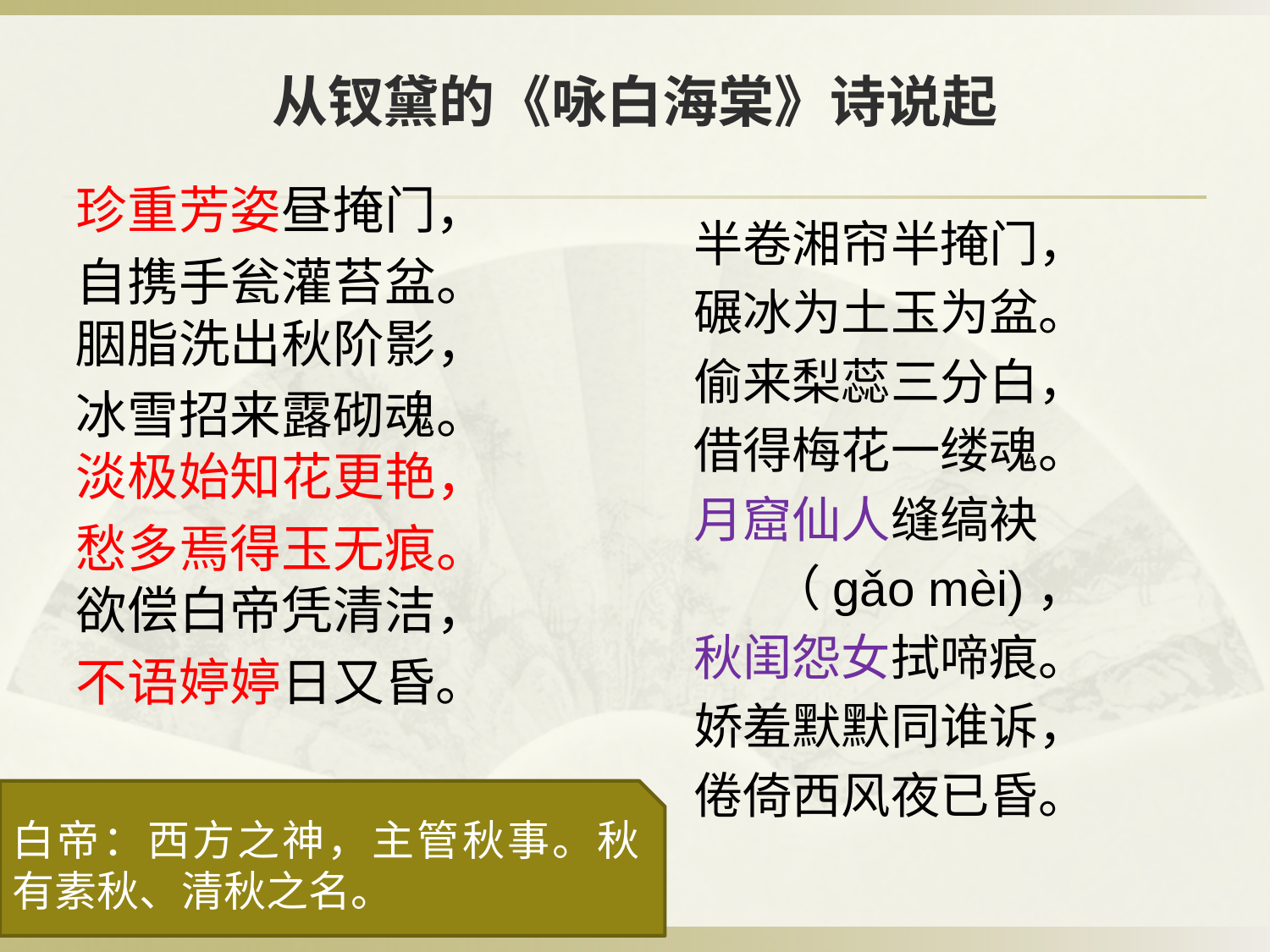

# 从钗黛的《咏白海棠》诗说起
珍重芳姿昼掩门，
自携手瓮灌苔盆。
胭脂洗出秋阶影，
冰雪招来露砌魂。
淡极始知花更艳，
愁多焉得玉无痕。
欲偿白帝凭清洁，
不语婷婷日又昏。
半卷湘帘半掩门，
碾冰为土玉为盆。
偷来梨蕊三分白，
借得梅花一缕魂。
月窟仙人缝缟袂
      （gǎo mèi)，
秋闺怨女拭啼痕。
娇羞默默同谁诉，
倦倚西风夜已昏。
白帝：西方之神，主管秋事。秋有素秋、清秋之名。